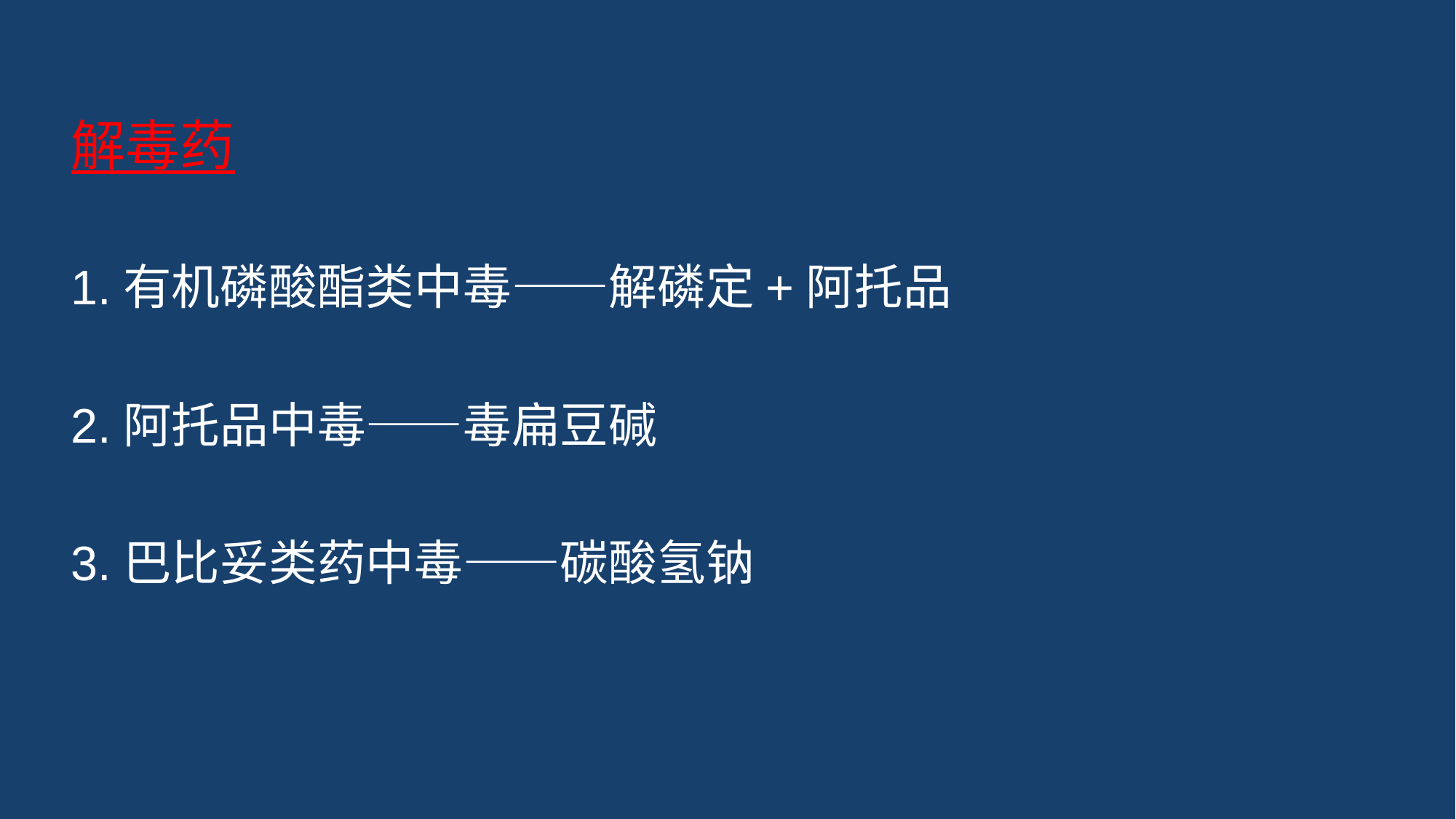

解毒药
1.有机磷酸酯类中毒——解磷定+阿托品
2.阿托品中毒——毒扁豆碱
3.巴比妥类药中毒——碳酸氢钠